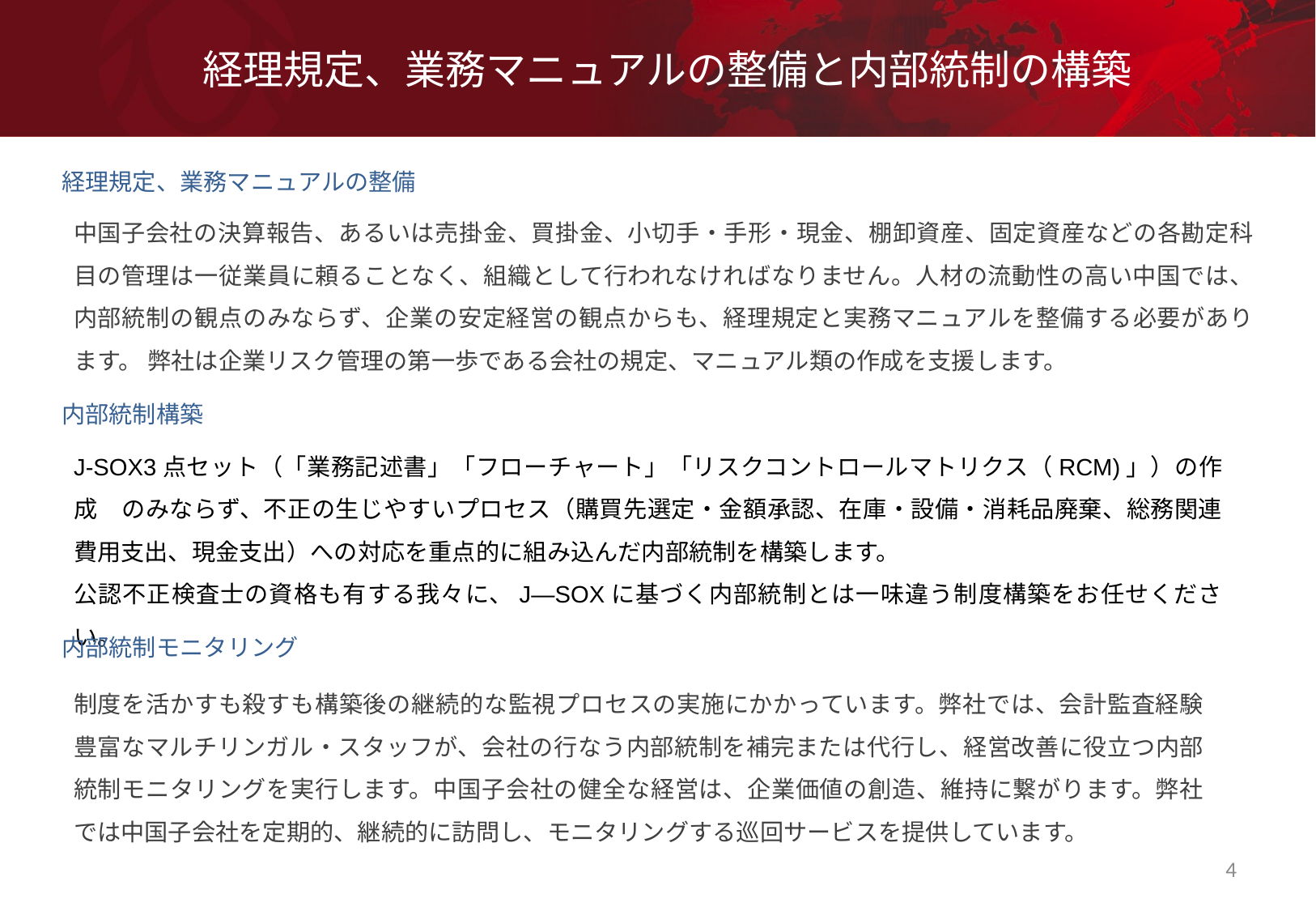

# 経理規定、業務マニュアルの整備と内部統制の構築
経理規定、業務マニュアルの整備
中国子会社の決算報告、あるいは売掛金、買掛金、小切手・手形・現金、棚卸資産、固定資産などの各勘定科目の管理は一従業員に頼ることなく、組織として行われなければなりません。人材の流動性の高い中国では、内部統制の観点のみならず、企業の安定経営の観点からも、経理規定と実務マニュアルを整備する必要があります。 弊社は企業リスク管理の第一歩である会社の規定、マニュアル類の作成を支援します。
内部統制構築
J-SOX3点セット（「業務記述書」「フローチャート」「リスクコントロールマトリクス（RCM)」）の作成　のみならず、不正の生じやすいプロセス（購買先選定・金額承認、在庫・設備・消耗品廃棄、総務関連費用支出、現金支出）への対応を重点的に組み込んだ内部統制を構築します。
公認不正検査士の資格も有する我々に、J—SOXに基づく内部統制とは一味違う制度構築をお任せください。
内部統制モニタリング
制度を活かすも殺すも構築後の継続的な監視プロセスの実施にかかっています。弊社では、会計監査経験豊富なマルチリンガル・スタッフが、会社の行なう内部統制を補完または代行し、経営改善に役立つ内部統制モニタリングを実行します。中国子会社の健全な経営は、企業価値の創造、維持に繋がります。弊社では中国子会社を定期的、継続的に訪問し、モニタリングする巡回サービスを提供しています。
4